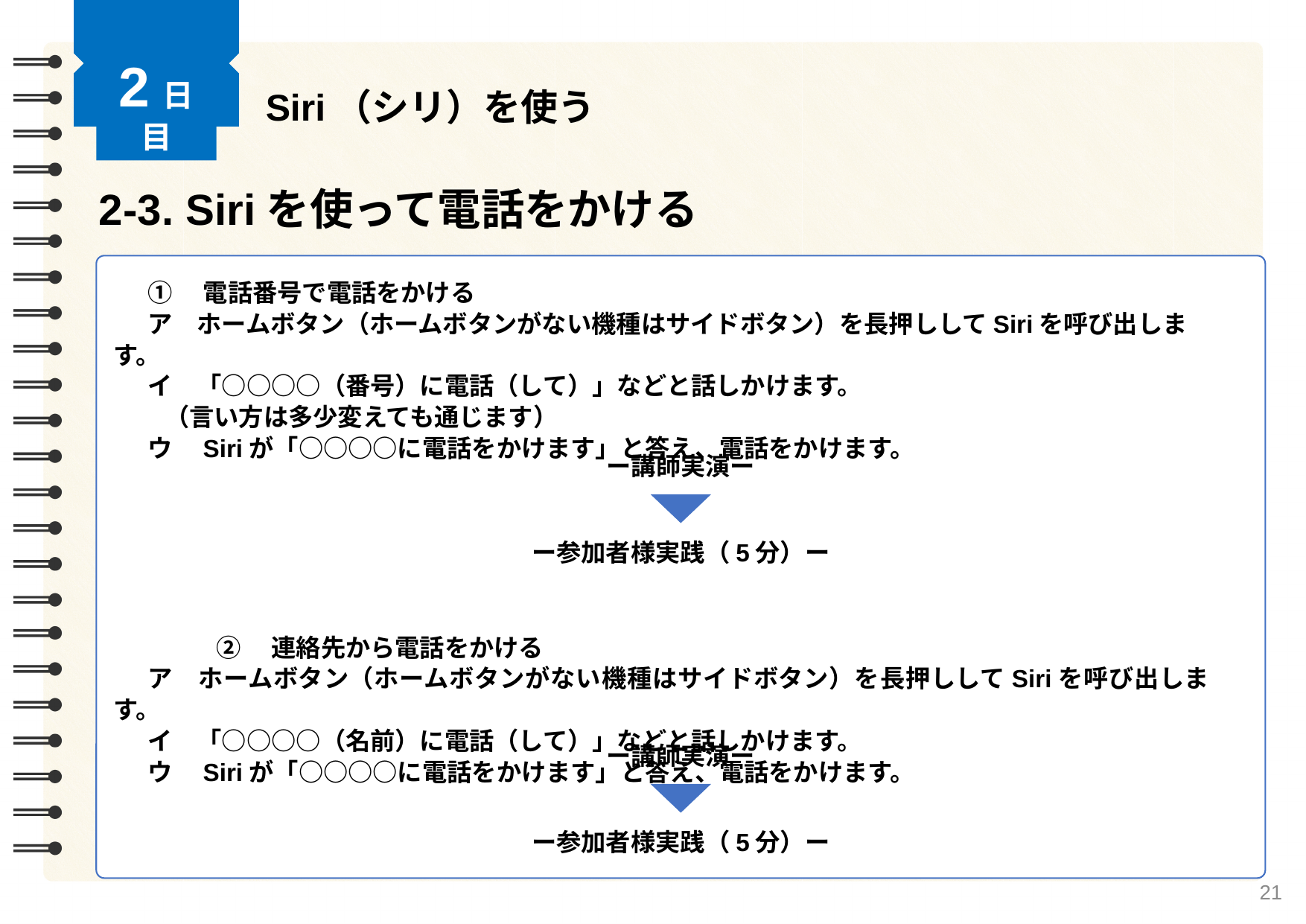

2日目

Siri（シリ）を使う
2-3. Siriを使って電話をかける

①　電話番号で電話をかける
ア　ホームボタン（ホームボタンがない機種はサイドボタン）を長押ししてSiriを呼び出します。
イ　「○○○○（番号）に電話（して）」などと話しかけます。
（言い方は多少変えても通じます）
ウ　Siriが「○○○○に電話をかけます」と答え、電話をかけます。

②　連絡先から電話をかける
ア　ホームボタン（ホームボタンがない機種はサイドボタン）を長押ししてSiriを呼び出します。
イ　「○○○○（名前）に電話（して）」などと話しかけます。
ウ　Siriが「○○○○に電話をかけます」と答え、電話をかけます。

ー講師実演ー

ー参加者様実践（5分）ー
ー講師実演ー

ー参加者様実践（5分）ー
21